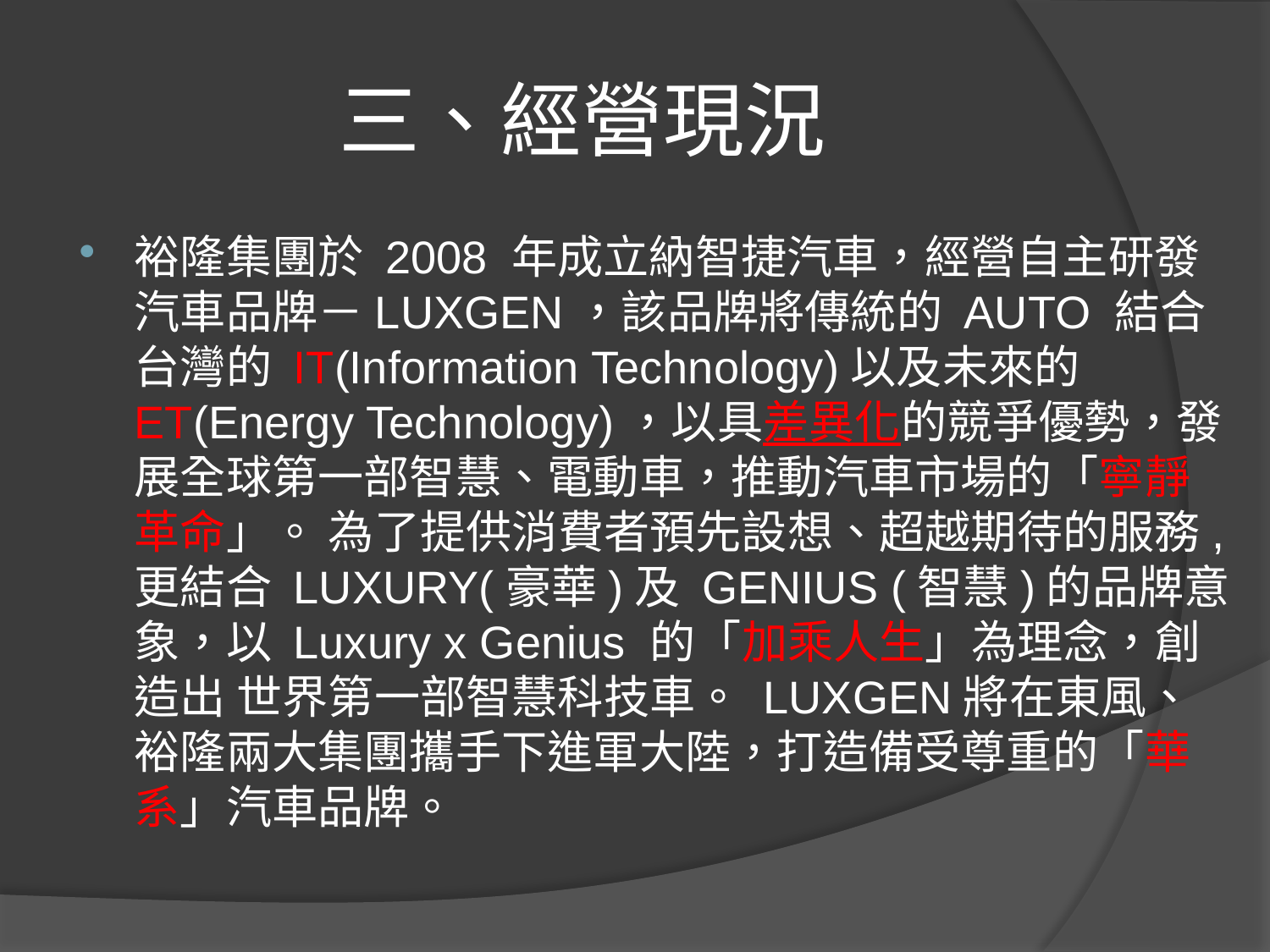

# 三、經營現況
裕隆集團於 2008 年成立納智捷汽車，經營自主研發汽車品牌－LUXGEN，該品牌將傳統的 AUTO 結合台灣的 IT(Information Technology)以及未來的 ET(Energy Technology)，以具差異化的競爭優勢，發展全球第一部智慧、電動車，推動汽車市場的「寧靜革命」。 為了提供消費者預先設想、超越期待的服務, 更結合 LUXURY(豪華)及 GENIUS (智慧)的品牌意象，以 Luxury x Genius 的「加乘人生」為理念，創造出 世界第一部智慧科技車。 LUXGEN將在東風、裕隆兩大集團攜手下進軍大陸，打造備受尊重的「華系」汽車品牌。